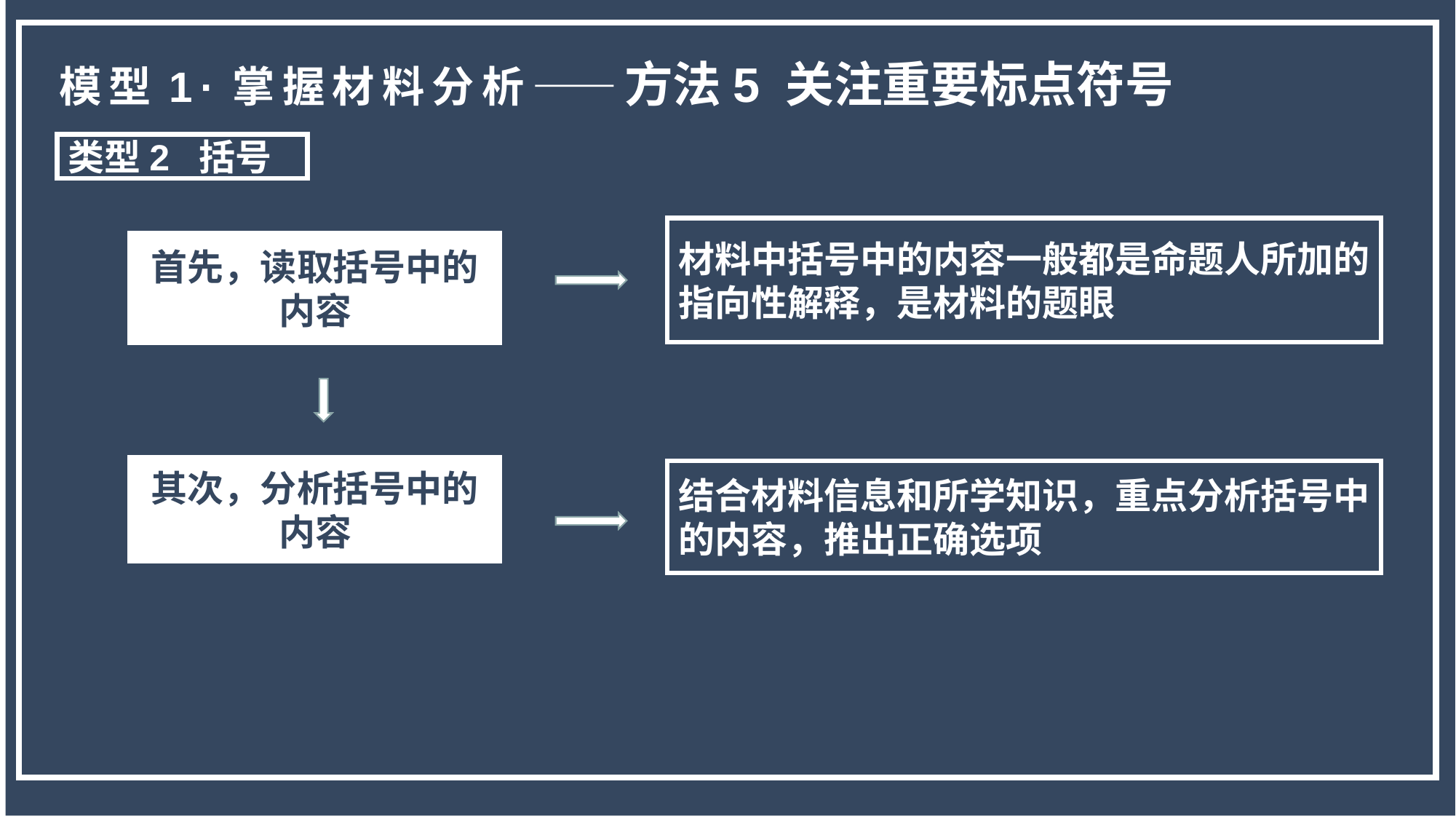

模型1·掌握材料分析——方法5 关注重要标点符号

类型2  括号
材料中括号中的内容一般都是命题人所加的指向性解释，是材料的题眼
首先，读取括号中的内容

其次，分析括号中的内容
结合材料信息和所学知识，重点分析括号中的内容，推出正确选项